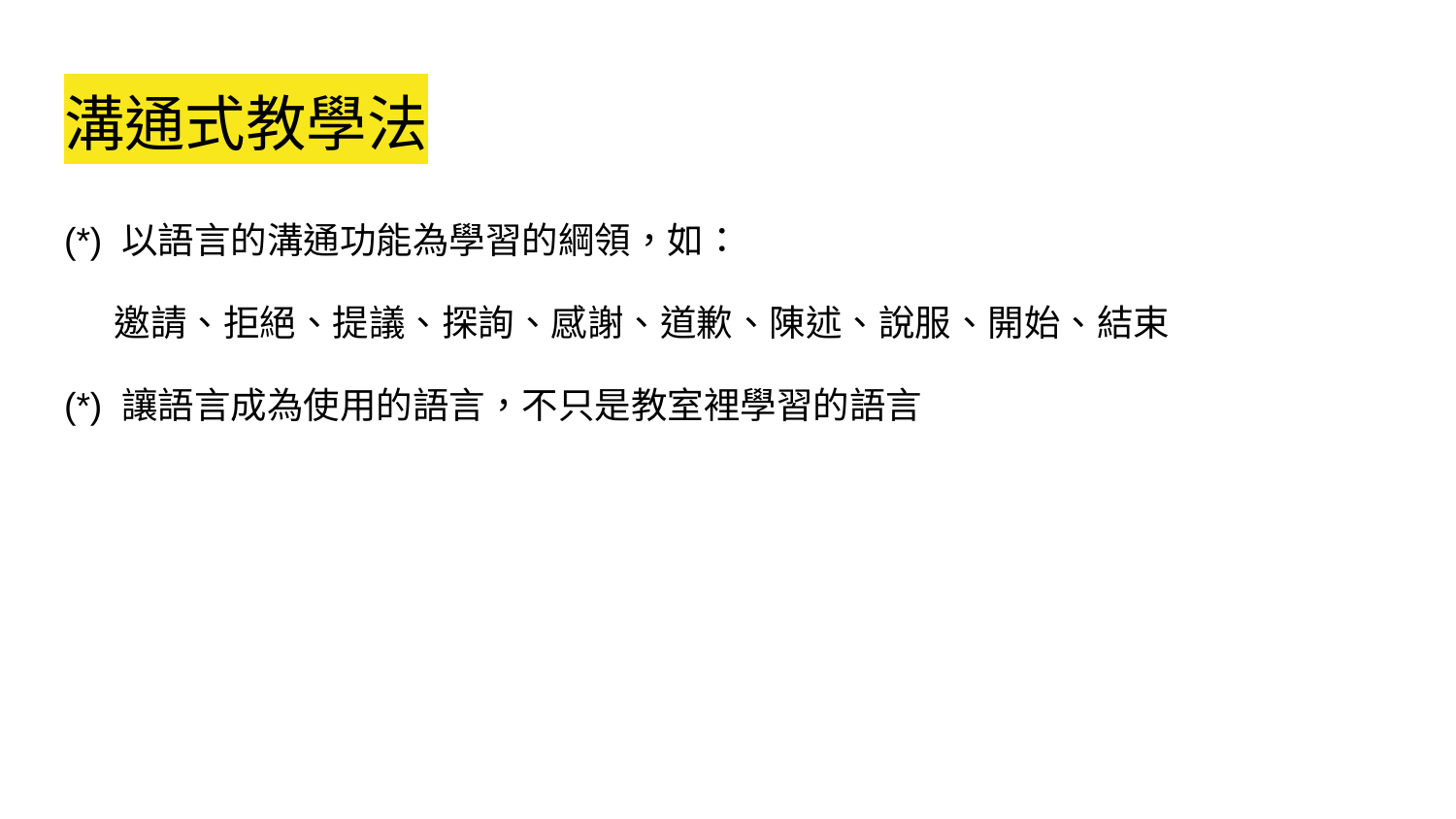

# 溝通式教學法
(*) 以語言的溝通功能為學習的綱領，如：
     邀請、拒絕、提議、探詢、感謝、道歉、陳述、說服、開始、結束
(*) 讓語言成為使用的語言，不只是教室裡學習的語言